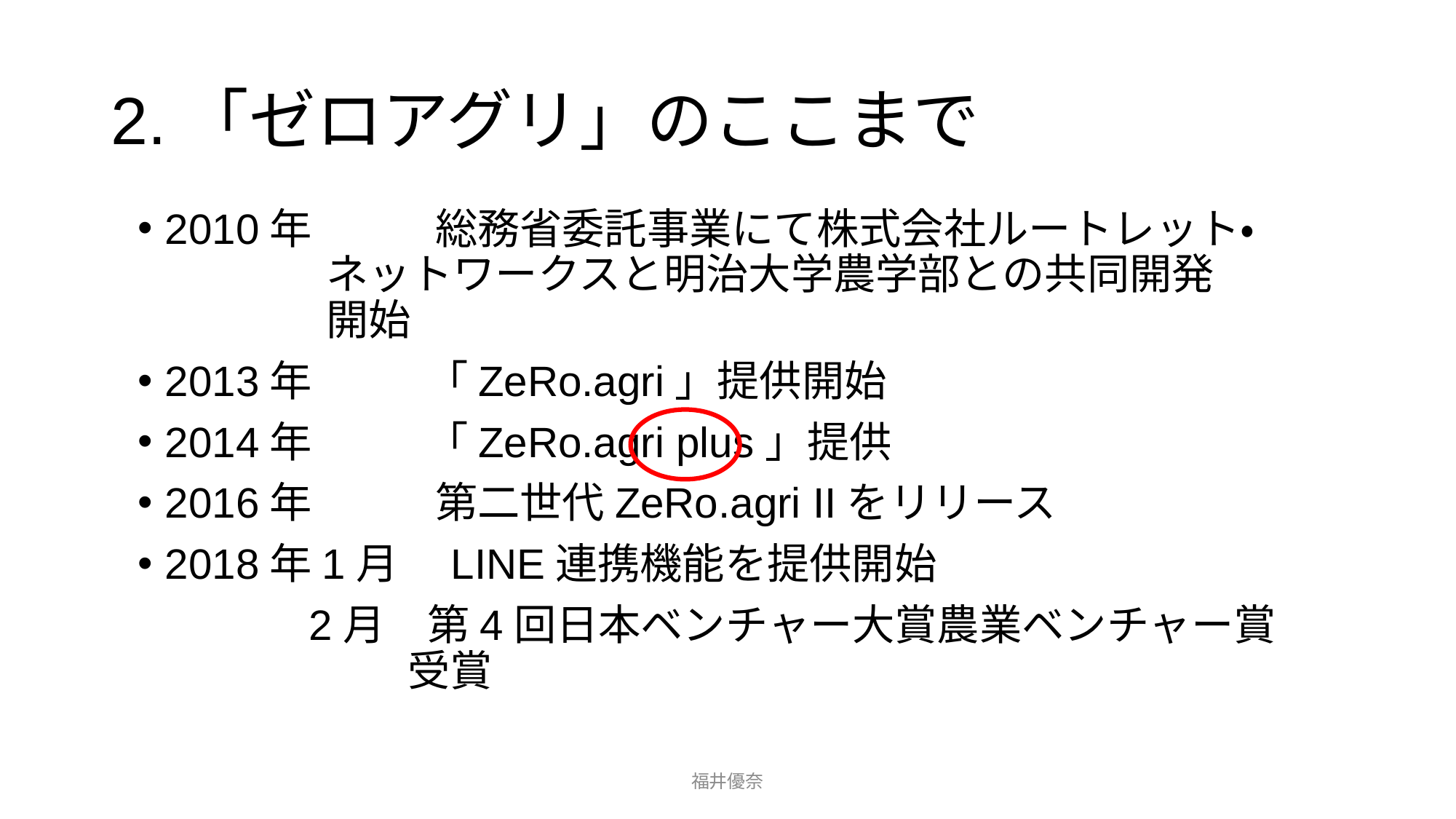

# 2.「ゼロアグリ」のここまで
2010年	　 総務省委託事業にて株式会社ルートレット・		　 ネットワークスと明治大学農学部との共同開発		　 開始
2013年	　「ZeRo.agri」提供開始
2014年	　「ZeRo.agri plus」提供
2016年	　 第二世代ZeRo.agri IIをリリース
2018年1月　LINE連携機能を提供開始
	　 2月　第4回日本ベンチャー大賞農業ベンチャー賞　		　 受賞

福井優奈